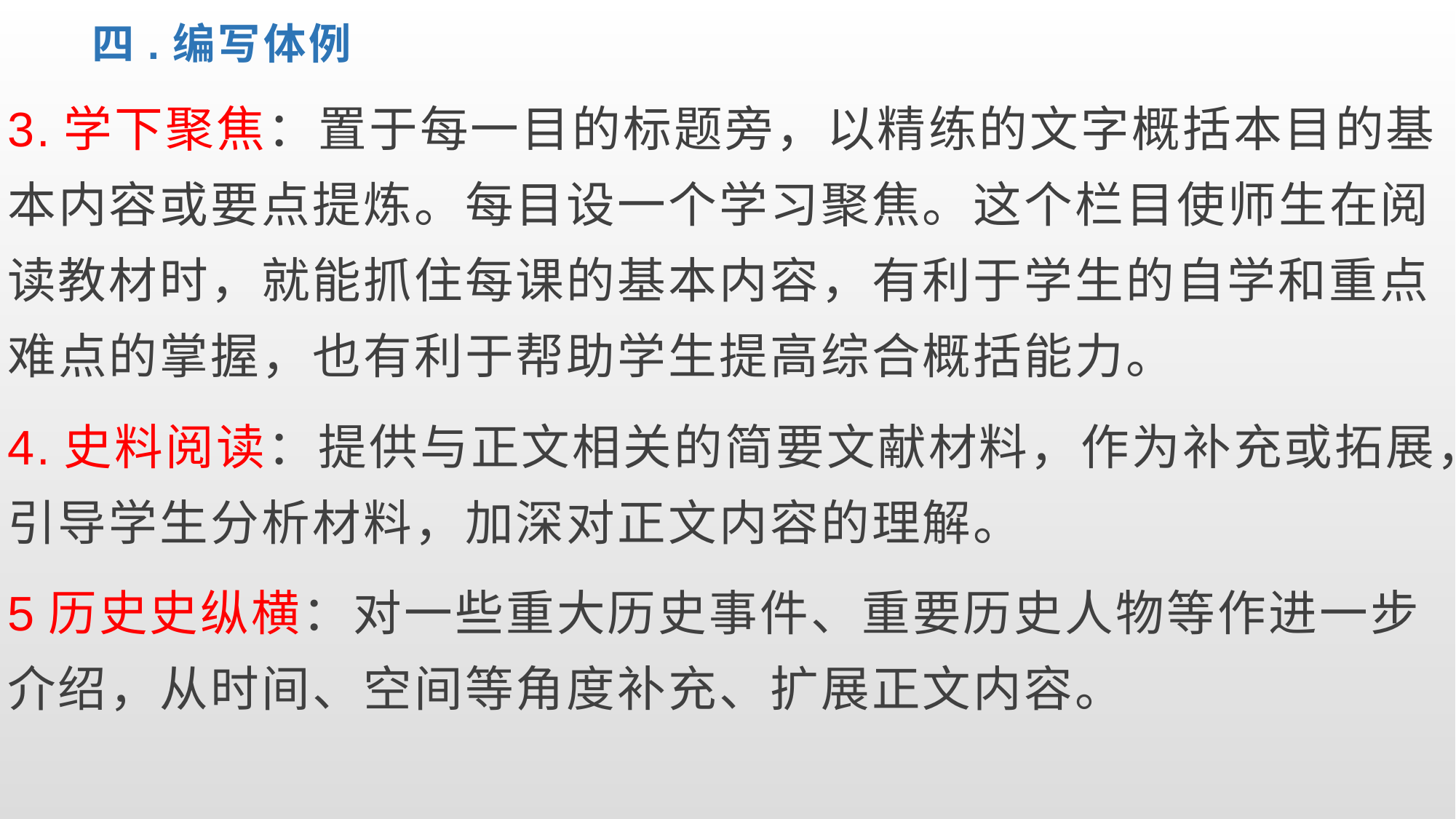

# 四.编写体例
3.学下聚焦：置于每一目的标题旁，以精练的文字概括本目的基本内容或要点提炼。每目设一个学习聚焦。这个栏目使师生在阅读教材时，就能抓住每课的基本内容，有利于学生的自学和重点难点的掌握，也有利于帮助学生提高综合概括能力。
4.史料阅读：提供与正文相关的简要文献材料，作为补充或拓展，引导学生分析材料，加深对正文内容的理解。
5历史史纵横：对一些重大历史事件、重要历史人物等作进一步介绍，从时间、空间等角度补充、扩展正文内容。